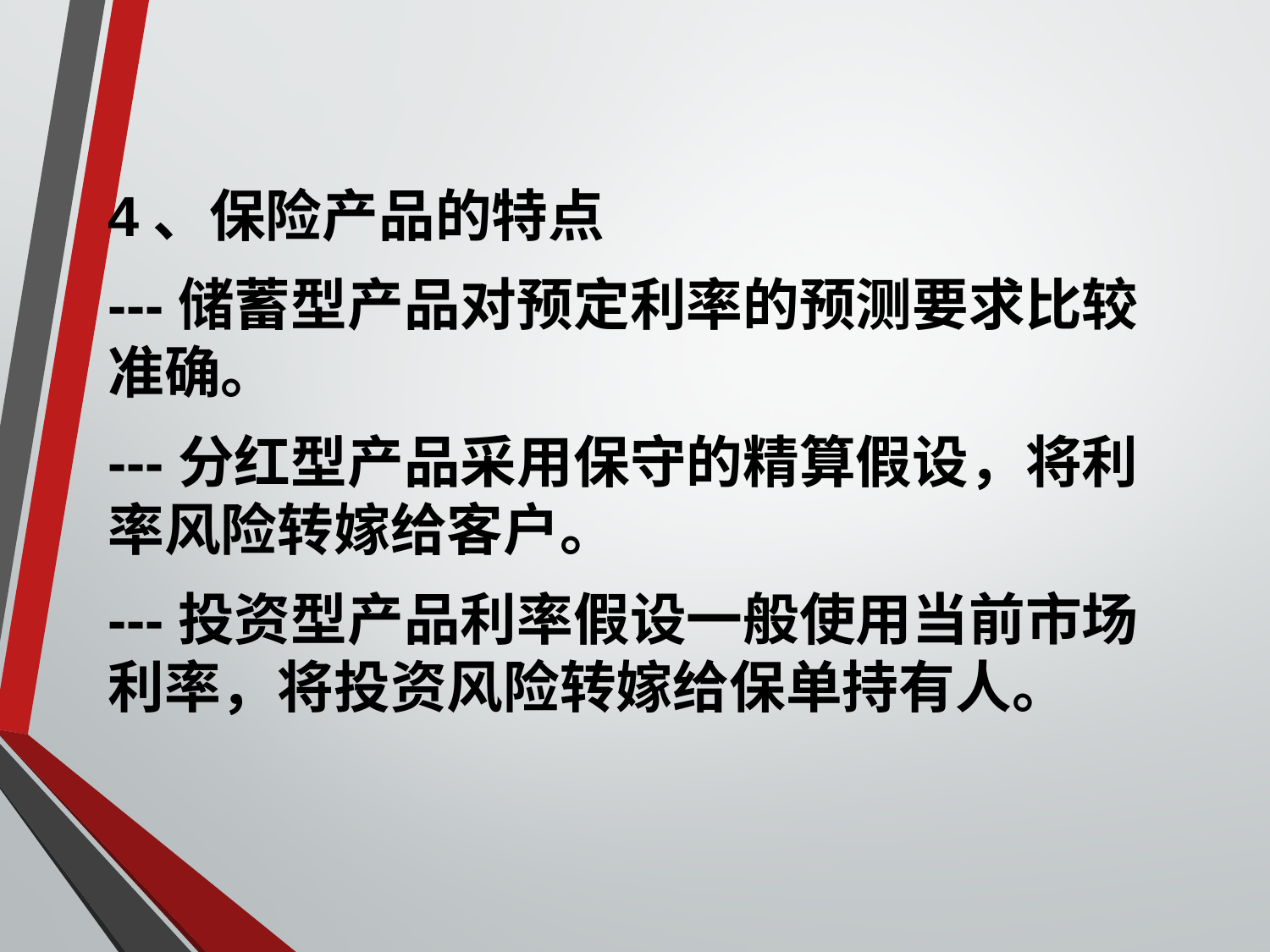

4、保险产品的特点
---储蓄型产品对预定利率的预测要求比较准确。
---分红型产品采用保守的精算假设，将利率风险转嫁给客户。
---投资型产品利率假设一般使用当前市场利率，将投资风险转嫁给保单持有人。